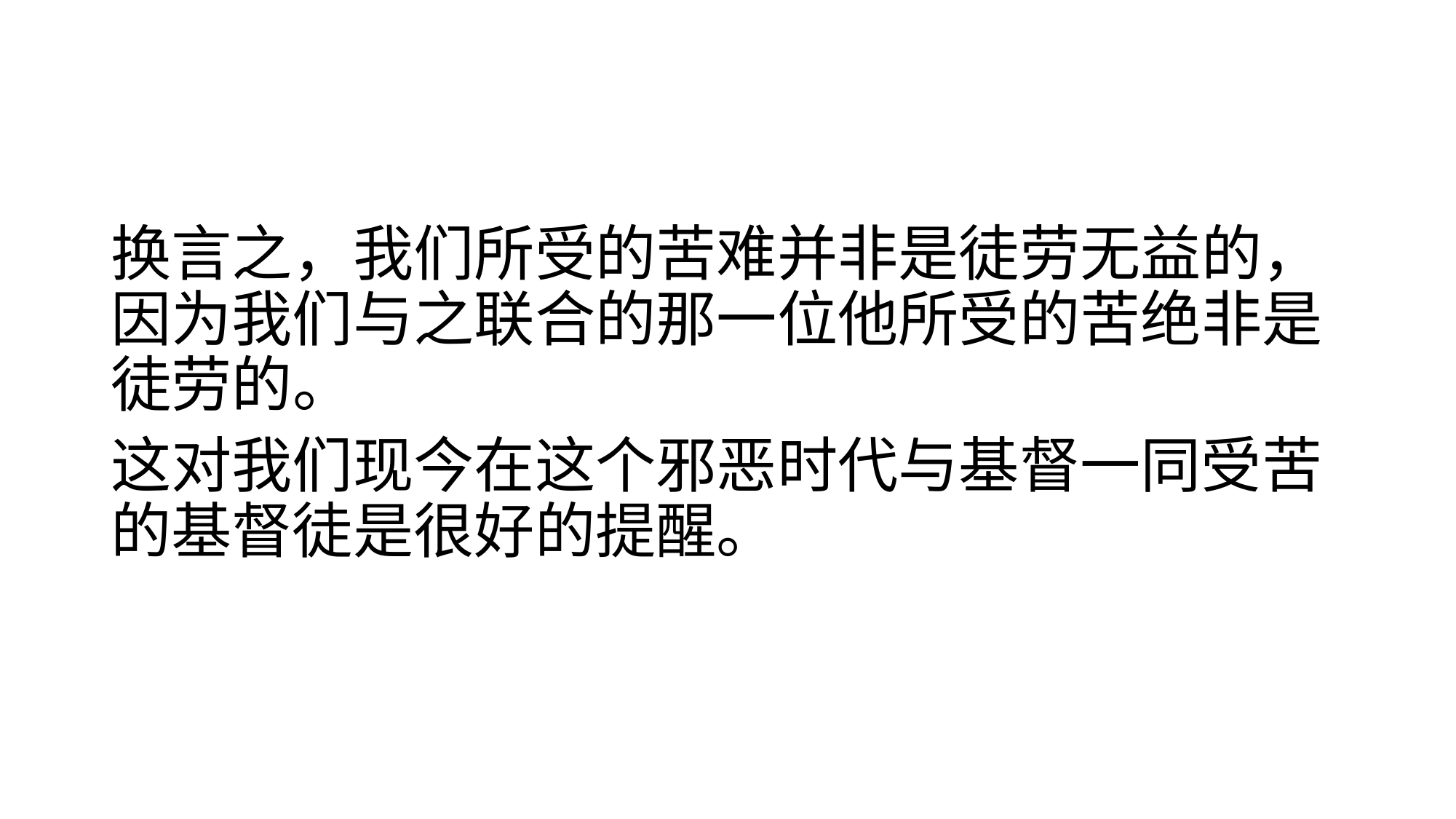

#
换言之，我们所受的苦难并非是徒劳无益的，因为我们与之联合的那一位他所受的苦绝非是徒劳的。
这对我们现今在这个邪恶时代与基督一同受苦的基督徒是很好的提醒。